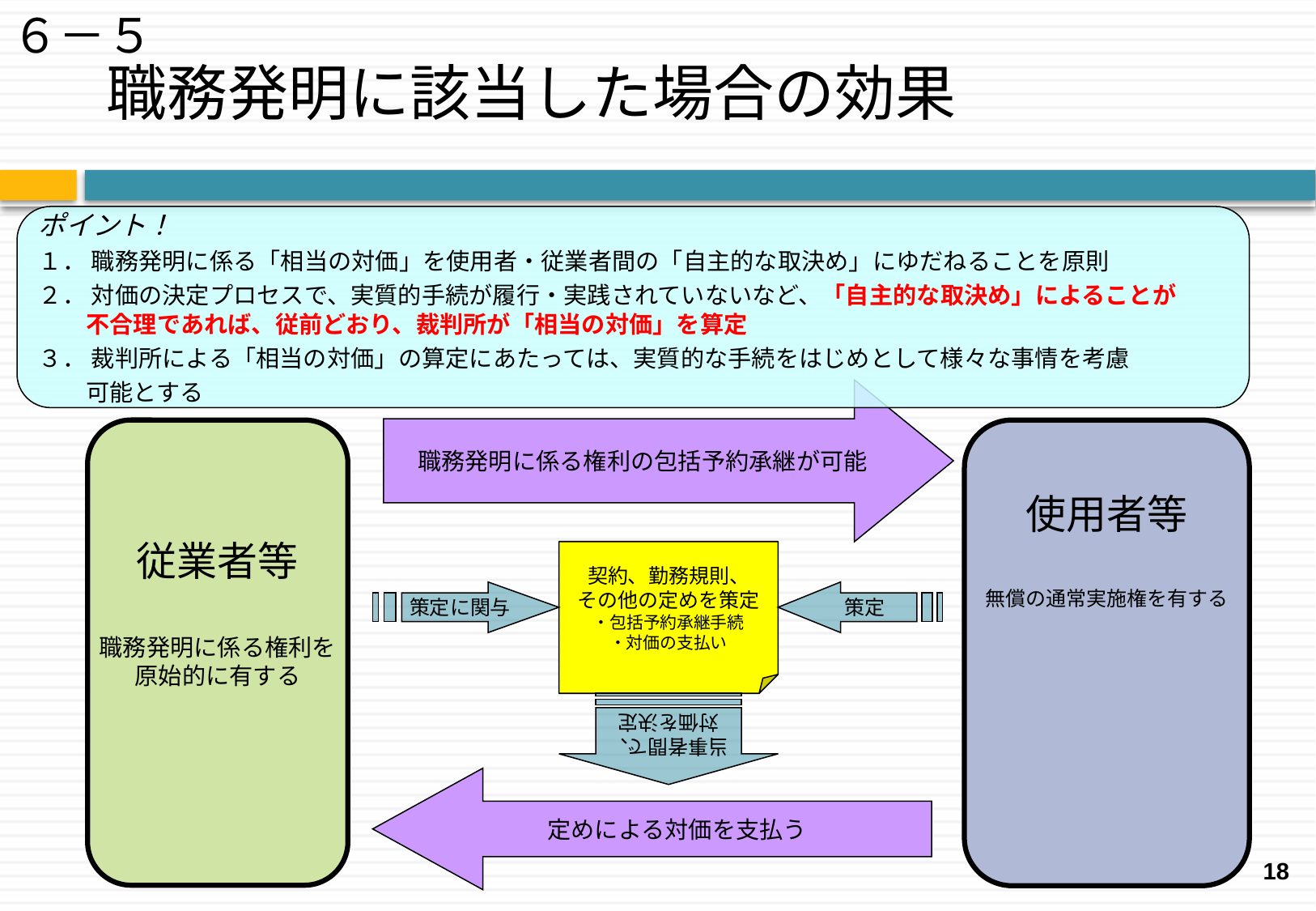

６－５
# 職務発明に該当した場合の効果
ポイント！
１． 職務発明に係る「相当の対価」を使用者・従業者間の「自主的な取決め」にゆだねることを原則
２． 対価の決定プロセスで、実質的手続が履行・実践されていないなど、「自主的な取決め」によることが
　　不合理であれば、従前どおり、裁判所が「相当の対価」を算定
３． 裁判所による「相当の対価」の算定にあたっては、実質的な手続をはじめとして様々な事情を考慮
　　可能とする
職務発明に係る権利の包括予約承継が可能

従業者等

職務発明に係る権利を
原始的に有する

使用者等

無償の通常実施権を有する

契約、勤務規則、
その他の定めを策定
・包括予約承継手続
・対価の支払い
策定に関与
策定
当事者間で、
対価を決定
定めによる対価を支払う
18